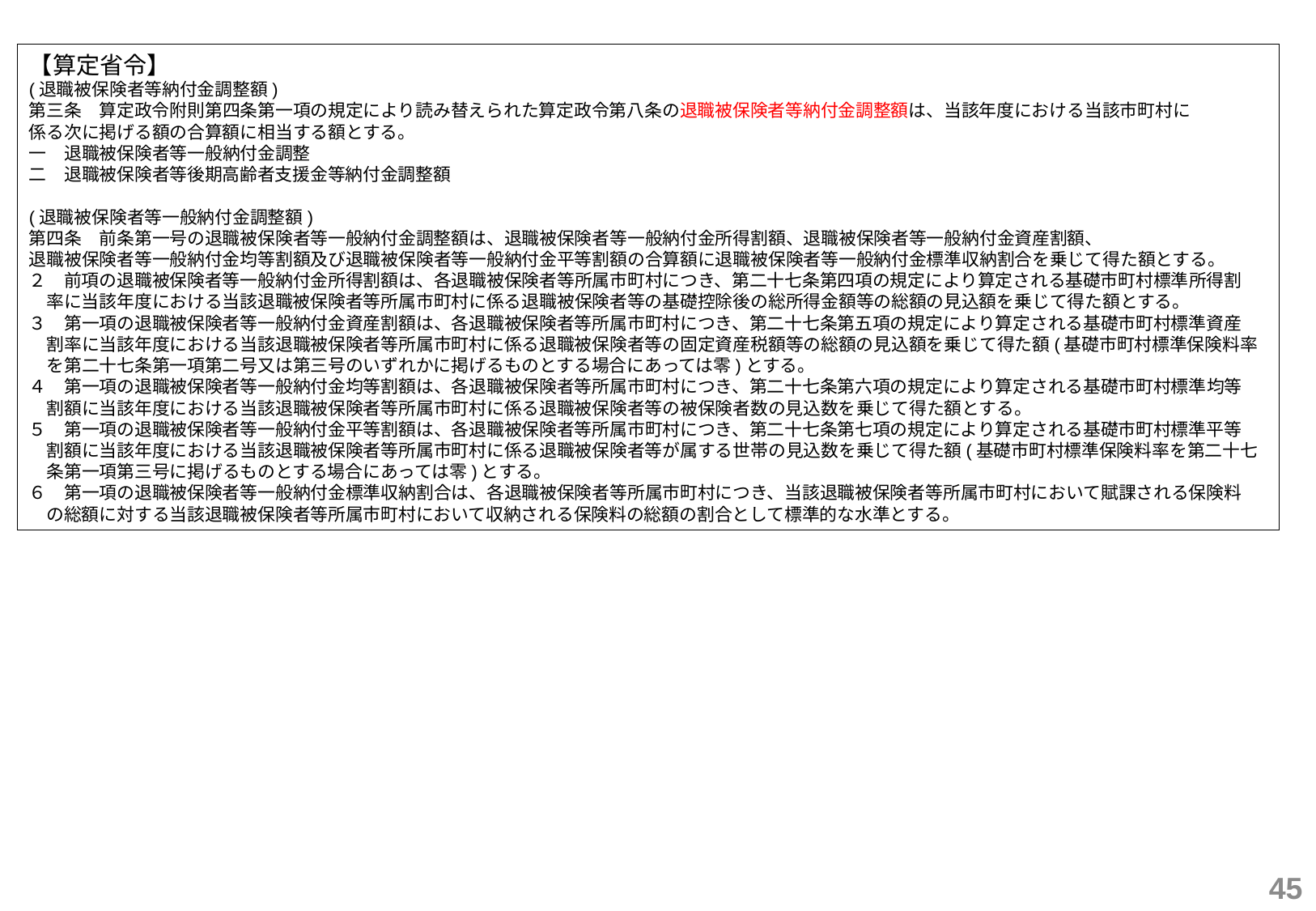

【算定省令】
(退職被保険者等納付金調整額)
第三条　算定政令附則第四条第一項の規定により読み替えられた算定政令第八条の退職被保険者等納付金調整額は、当該年度における当該市町村に
係る次に掲げる額の合算額に相当する額とする。
一　退職被保険者等一般納付金調整
二　退職被保険者等後期高齢者支援金等納付金調整額

(退職被保険者等一般納付金調整額)
第四条　前条第一号の退職被保険者等一般納付金調整額は、退職被保険者等一般納付金所得割額、退職被保険者等一般納付金資産割額、
退職被保険者等一般納付金均等割額及び退職被保険者等一般納付金平等割額の合算額に退職被保険者等一般納付金標準収納割合を乗じて得た額とする。
２　前項の退職被保険者等一般納付金所得割額は、各退職被保険者等所属市町村につき、第二十七条第四項の規定により算定される基礎市町村標準所得割
　率に当該年度における当該退職被保険者等所属市町村に係る退職被保険者等の基礎控除後の総所得金額等の総額の見込額を乗じて得た額とする。
３　第一項の退職被保険者等一般納付金資産割額は、各退職被保険者等所属市町村につき、第二十七条第五項の規定により算定される基礎市町村標準資産
　割率に当該年度における当該退職被保険者等所属市町村に係る退職被保険者等の固定資産税額等の総額の見込額を乗じて得た額(基礎市町村標準保険料率
　を第二十七条第一項第二号又は第三号のいずれかに掲げるものとする場合にあっては零)とする。
４　第一項の退職被保険者等一般納付金均等割額は、各退職被保険者等所属市町村につき、第二十七条第六項の規定により算定される基礎市町村標準均等
　割額に当該年度における当該退職被保険者等所属市町村に係る退職被保険者等の被保険者数の見込数を乗じて得た額とする。
５　第一項の退職被保険者等一般納付金平等割額は、各退職被保険者等所属市町村につき、第二十七条第七項の規定により算定される基礎市町村標準平等
　割額に当該年度における当該退職被保険者等所属市町村に係る退職被保険者等が属する世帯の見込数を乗じて得た額(基礎市町村標準保険料率を第二十七
　条第一項第三号に掲げるものとする場合にあっては零)とする。
６　第一項の退職被保険者等一般納付金標準収納割合は、各退職被保険者等所属市町村につき、当該退職被保険者等所属市町村において賦課される保険料
　の総額に対する当該退職被保険者等所属市町村において収納される保険料の総額の割合として標準的な水準とする。
45